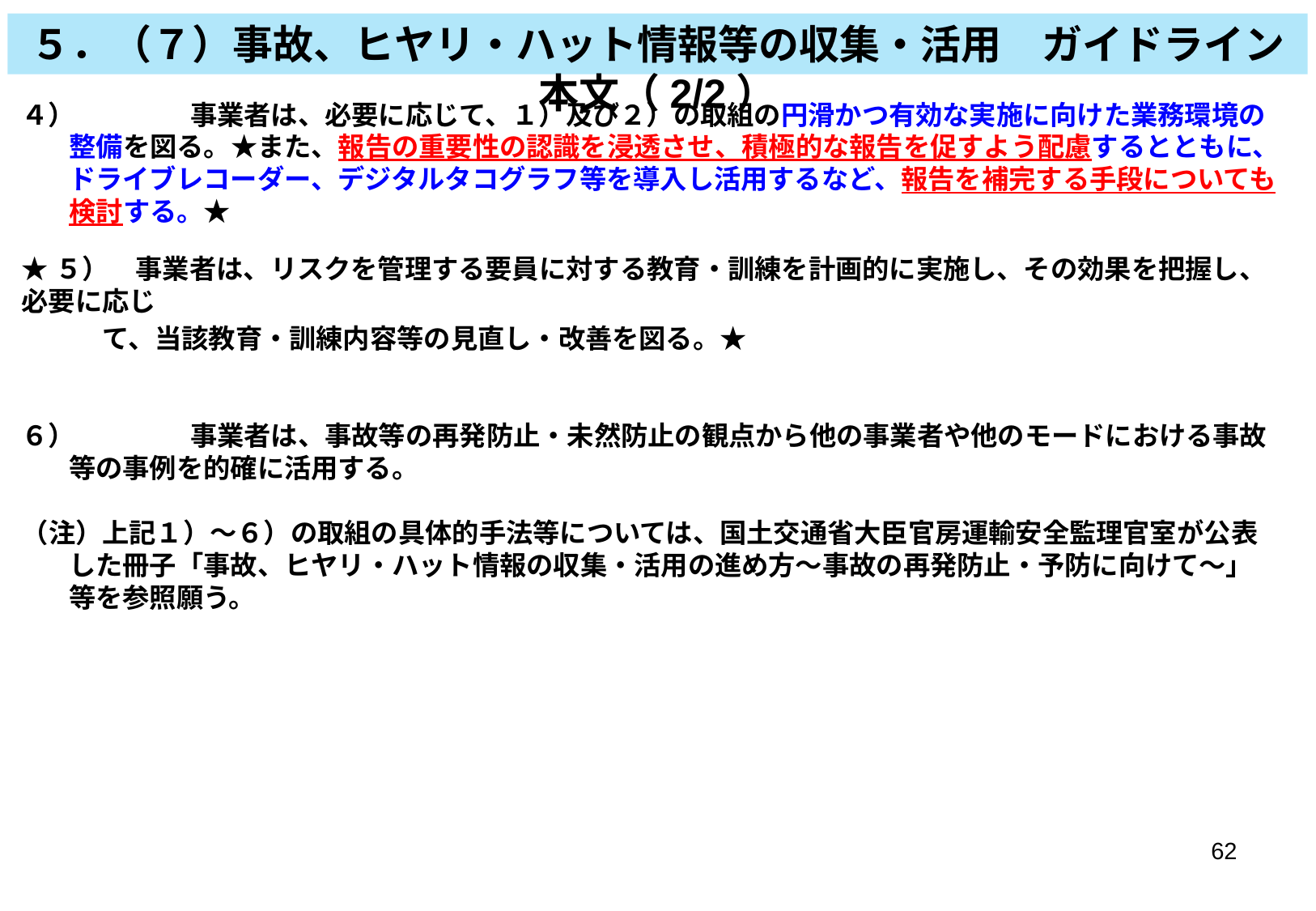

５．（７）事故、ヒヤリ・ハット情報等の収集・活用　ガイドライン本文（2/2）
４）	事業者は、必要に応じて、１）及び２）の取組の円滑かつ有効な実施に向けた業務環境の整備を図る。★また、報告の重要性の認識を浸透させ、積極的な報告を促すよう配慮するとともに、ドライブレコーダー、デジタルタコグラフ等を導入し活用するなど、報告を補完する手段についても検討する。★

★５）　事業者は、リスクを管理する要員に対する教育・訓練を計画的に実施し、その効果を把握し、必要に応じ
　　　て、当該教育・訓練内容等の見直し・改善を図る。★

６）	事業者は、事故等の再発防止・未然防止の観点から他の事業者や他のモードにおける事故等の事例を的確に活用する。

（注）上記１）～６）の取組の具体的手法等については、国土交通省大臣官房運輸安全監理官室が公表した冊子「事故、ヒヤリ・ハット情報の収集・活用の進め方～事故の再発防止・予防に向けて～」等を参照願う。
62